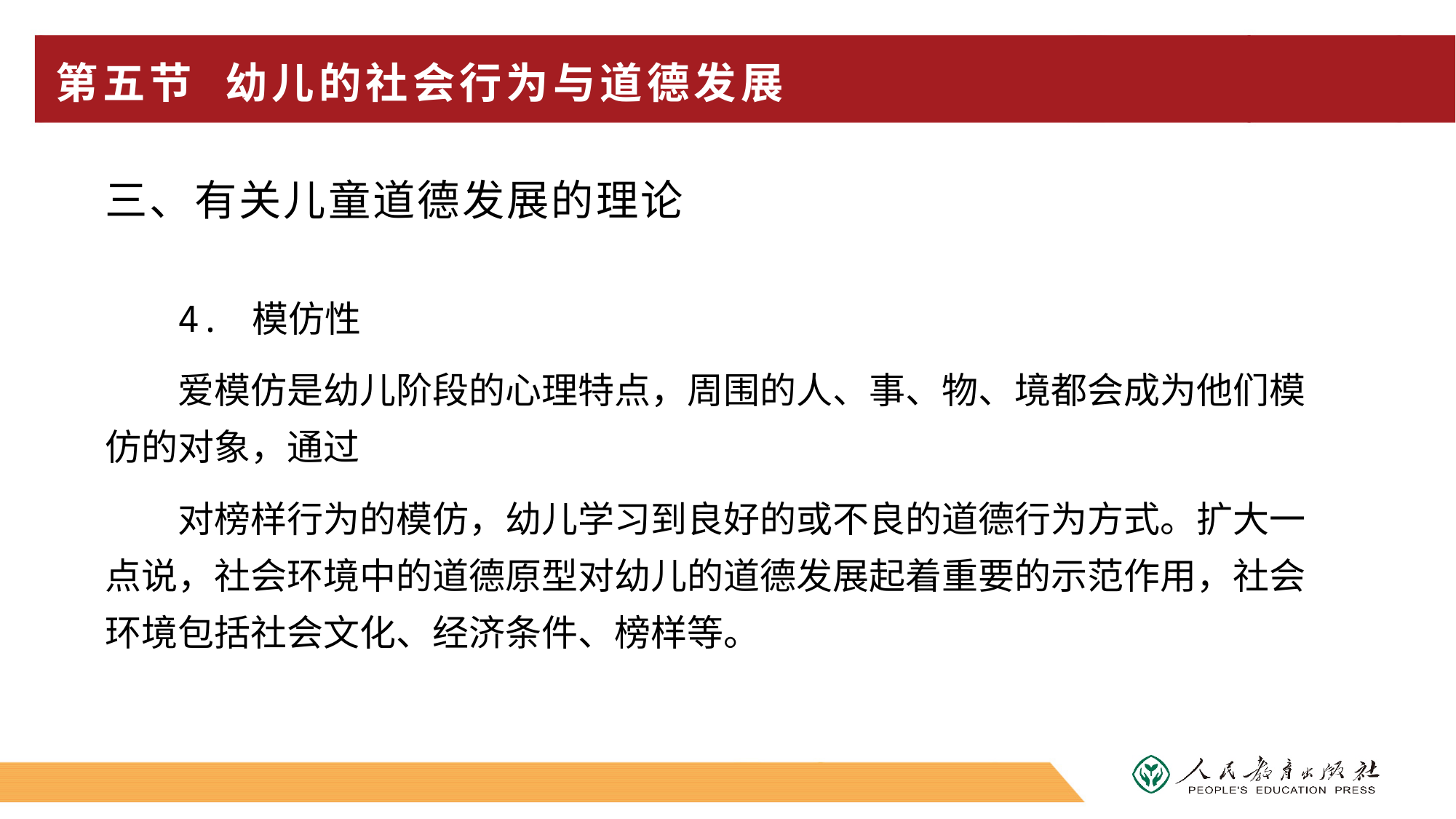

# 第五节  幼儿的社会行为与道德发展
三、有关儿童道德发展的理论
4. 模仿性
爱模仿是幼儿阶段的心理特点，周围的人、事、物、境都会成为他们模仿的对象，通过
对榜样行为的模仿，幼儿学习到良好的或不良的道德行为方式。扩大一点说，社会环境中的道德原型对幼儿的道德发展起着重要的示范作用，社会环境包括社会文化、经济条件、榜样等。